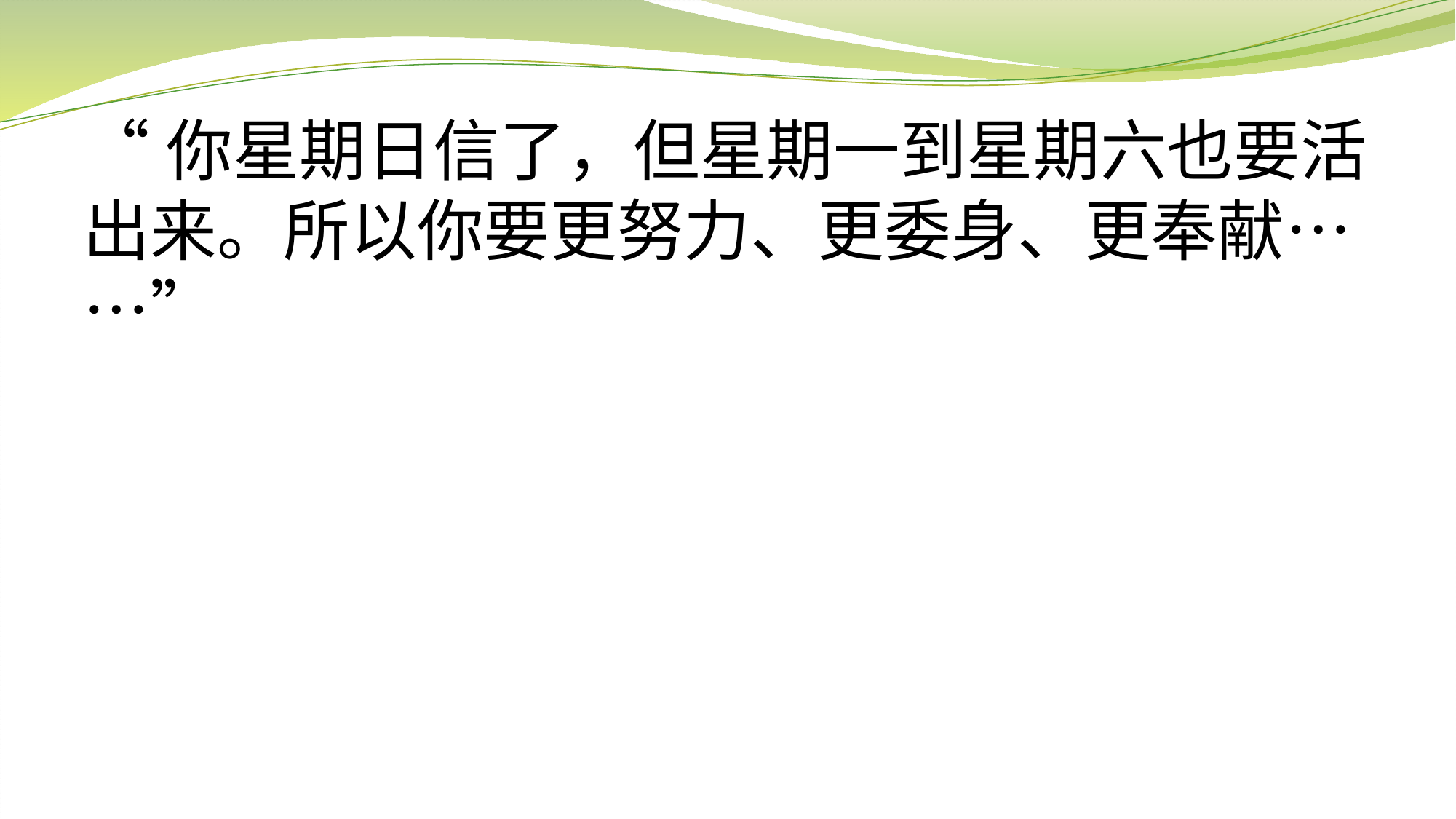

“你星期日信了，但星期一到星期六也要活出来。所以你要更努力、更委身、更奉献……”